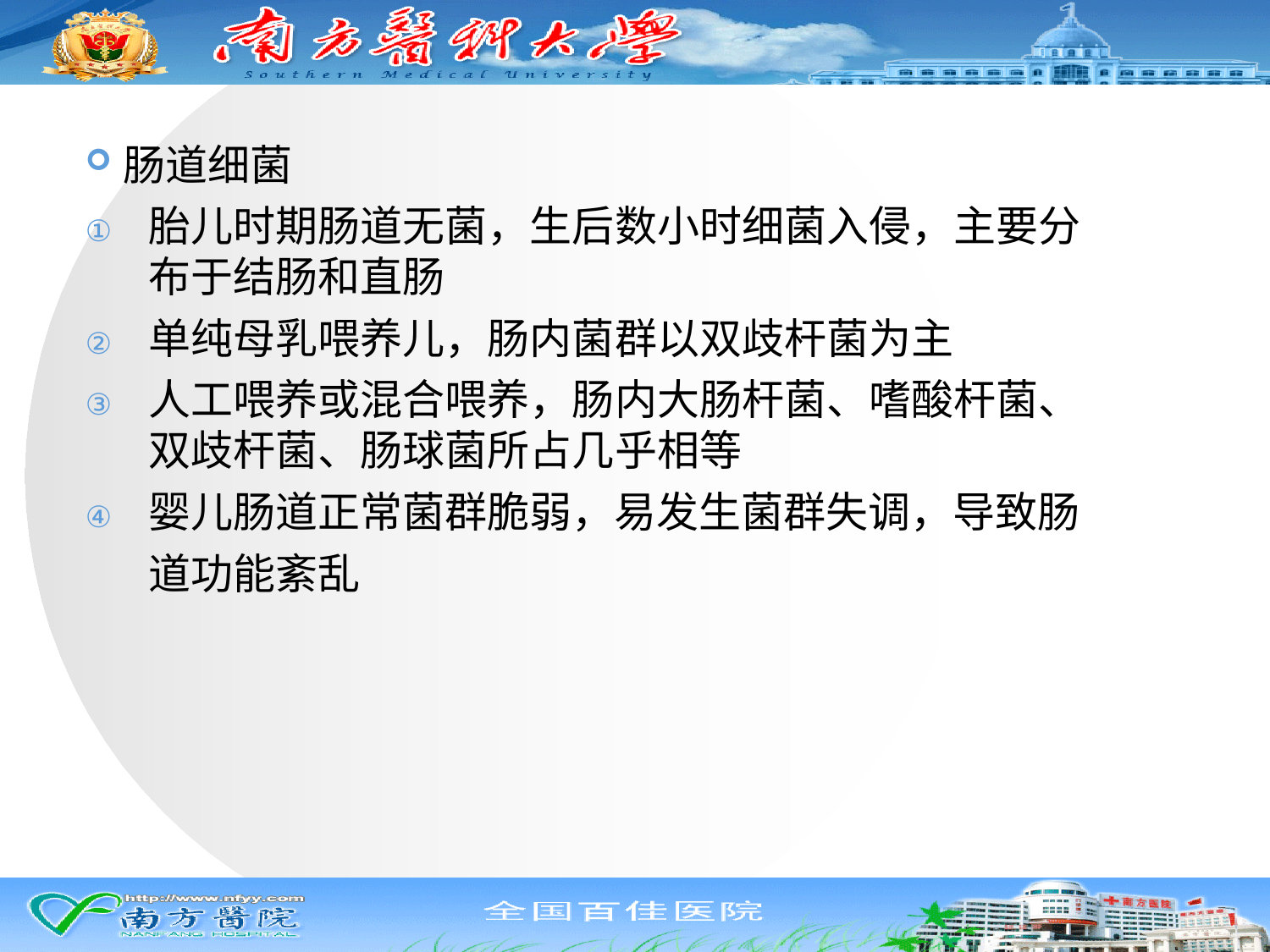

肠道细菌
胎儿时期肠道无菌，生后数小时细菌入侵，主要分布于结肠和直肠
单纯母乳喂养儿，肠内菌群以双歧杆菌为主
人工喂养或混合喂养，肠内大肠杆菌、嗜酸杆菌、双歧杆菌、肠球菌所占几乎相等
婴儿肠道正常菌群脆弱，易发生菌群失调，导致肠道功能紊乱